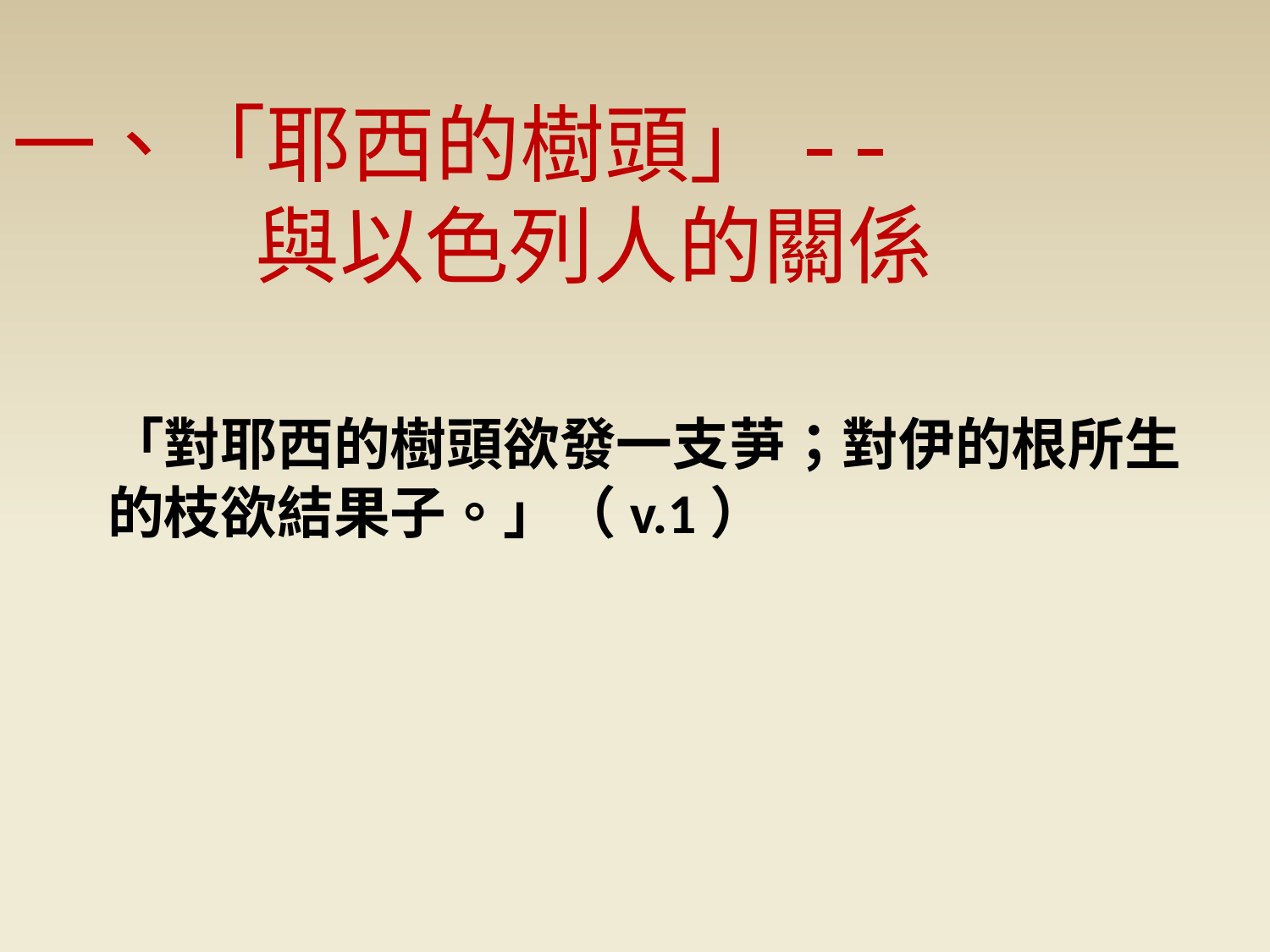

一、「耶西的樹頭」--
	     與以色列人的關係
「對耶西的樹頭欲發一支芛；對伊的根所生的枝欲結果子。」（v.1）